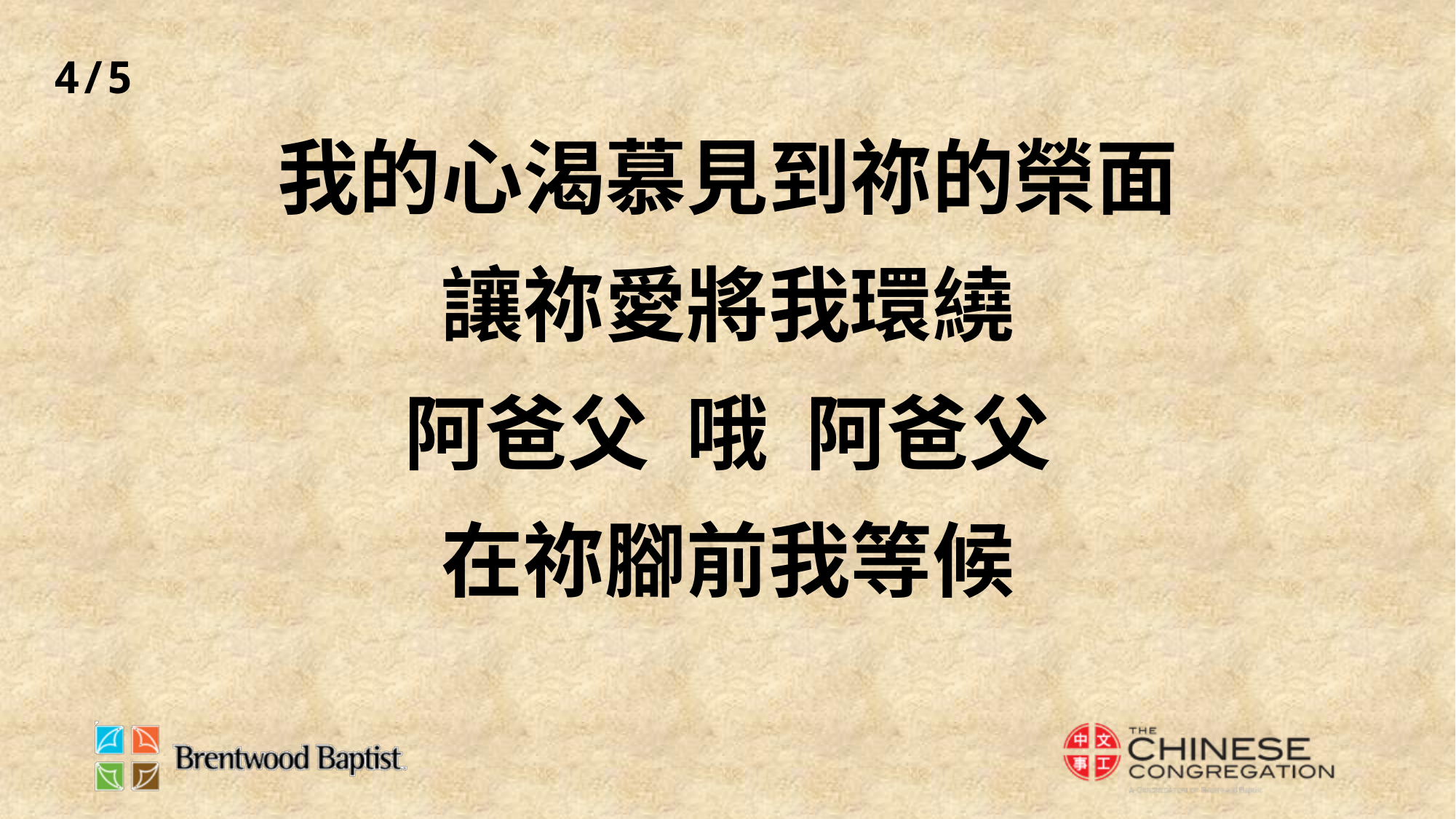

4/5
我的心渴慕見到祢的榮面
讓祢愛將我環繞
阿爸父  哦  阿爸父
在祢腳前我等候